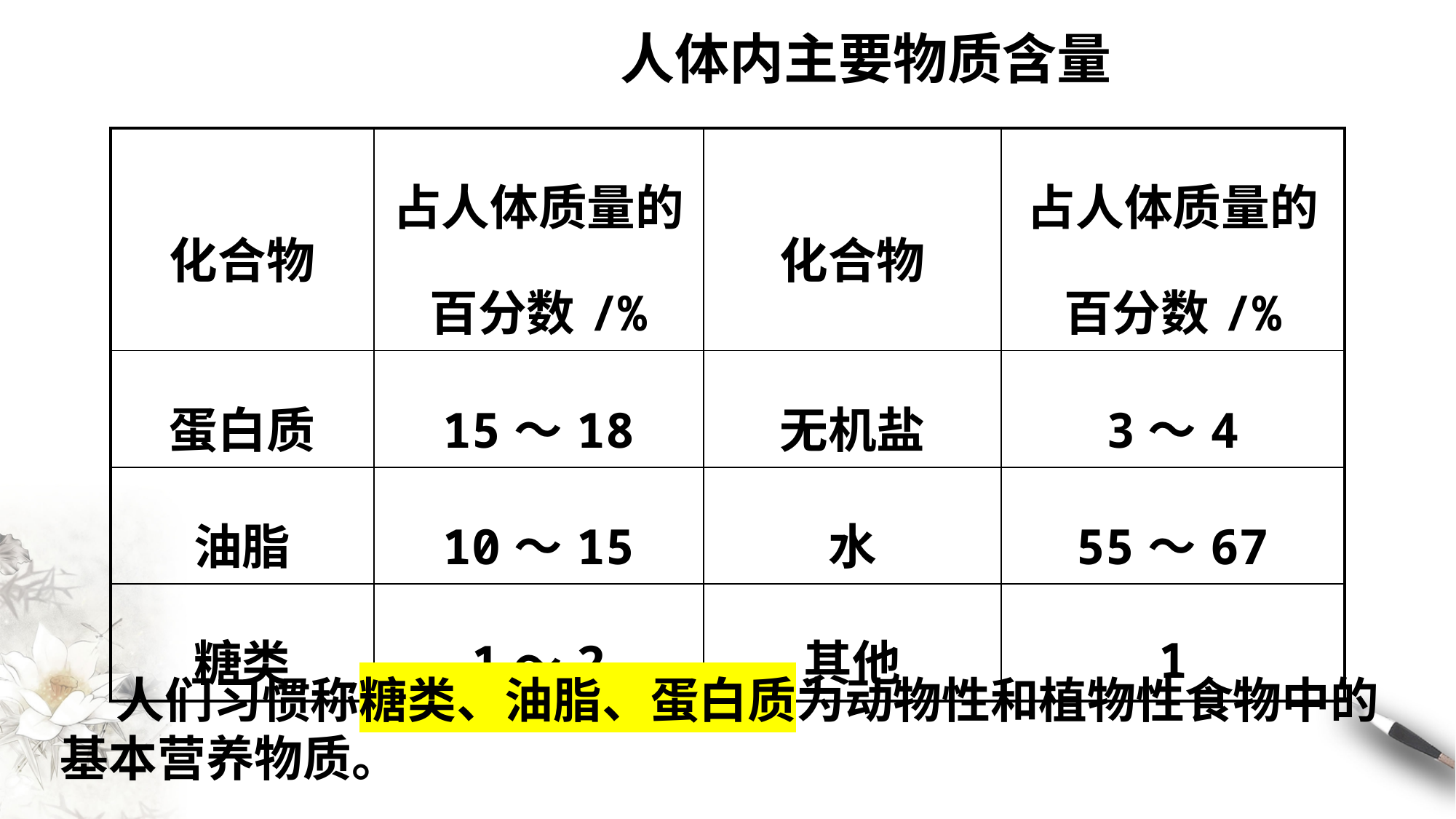

人体内主要物质含量
| 化合物 | 占人体质量的百分数/% | 化合物 | 占人体质量的百分数/% |
| --- | --- | --- | --- |
| 蛋白质 | 15～18 | 无机盐 | 3～4 |
| 油脂 | 10～15 | 水 | 55～67 |
| 糖类 | 1～2 | 其他 | 1 |

    人们习惯称糖类、油脂、蛋白质为动物性和植物性食物中的基本营养物质。